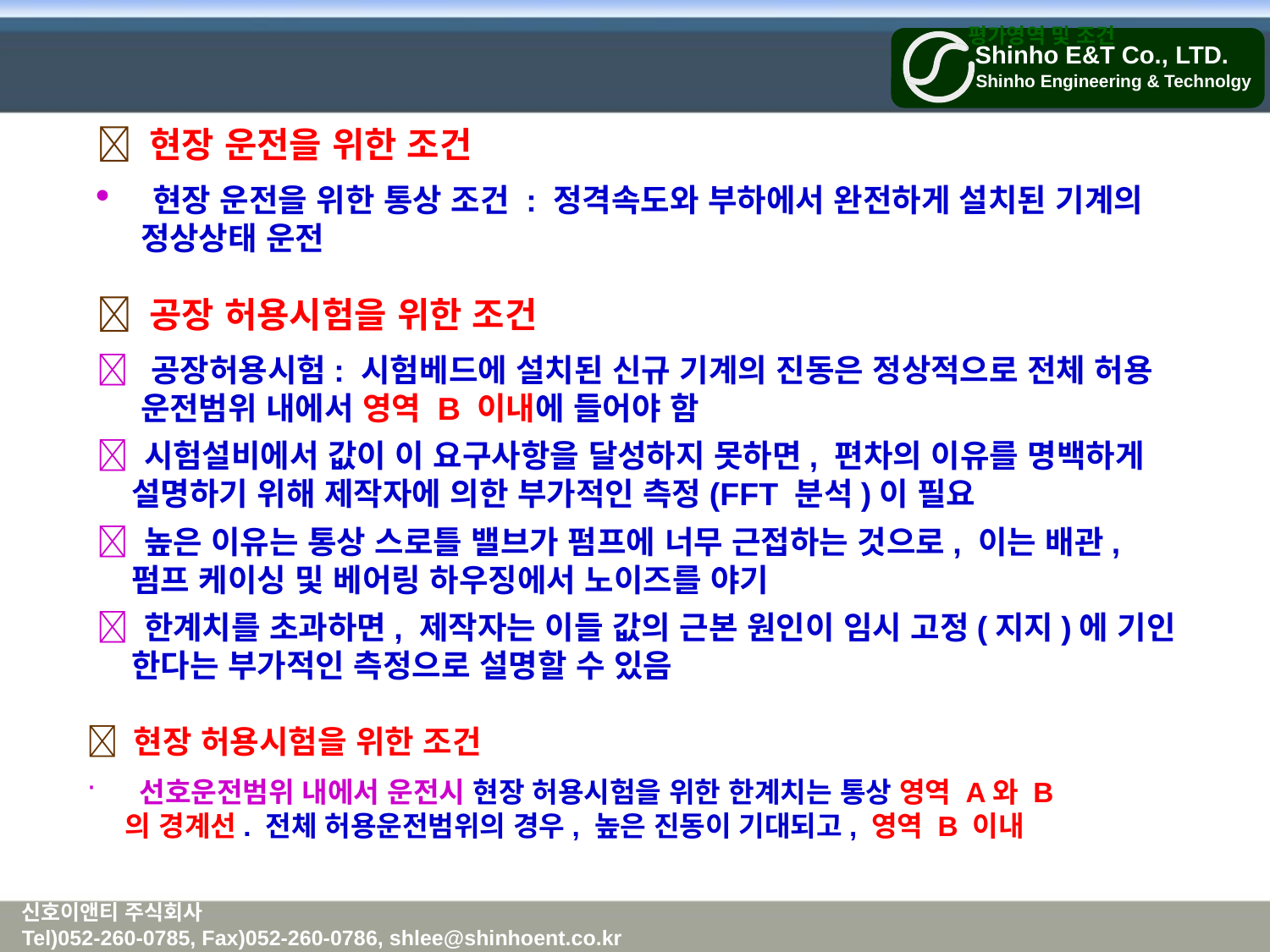

평가영역 및 조건
♣ 현장 운전을 위한 조건
  현장 운전을 위한 통상 조건 : 정격속도와 부하에서 완전하게 설치된 기계의
    정상상태 운전
♣ 공장 허용시험을 위한 조건
•  공장허용시험: 시험베드에 설치된 신규 기계의 진동은 정상적으로 전체 허용
    운전범위 내에서 영역 B 이내에 들어야 함
• 시험설비에서 값이 이 요구사항을 달성하지 못하면, 편차의 이유를 명백하게
   설명하기 위해 제작자에 의한 부가적인 측정(FFT 분석)이 필요
• 높은 이유는 통상 스로틀 밸브가 펌프에 너무 근접하는 것으로, 이는 배관,
   펌프 케이싱 및 베어링 하우징에서 노이즈를 야기
• 한계치를 초과하면, 제작자는 이들 값의 근본 원인이 임시 고정(지지)에 기인
   한다는 부가적인 측정으로 설명할 수 있음
♣ 현장 허용시험을 위한 조건
  선호운전범위 내에서 운전시 현장 허용시험을 위한 한계치는 통상 영역 A와 B
    의 경계선. 전체 허용운전범위의 경우, 높은 진동이 기대되고, 영역 B 이내